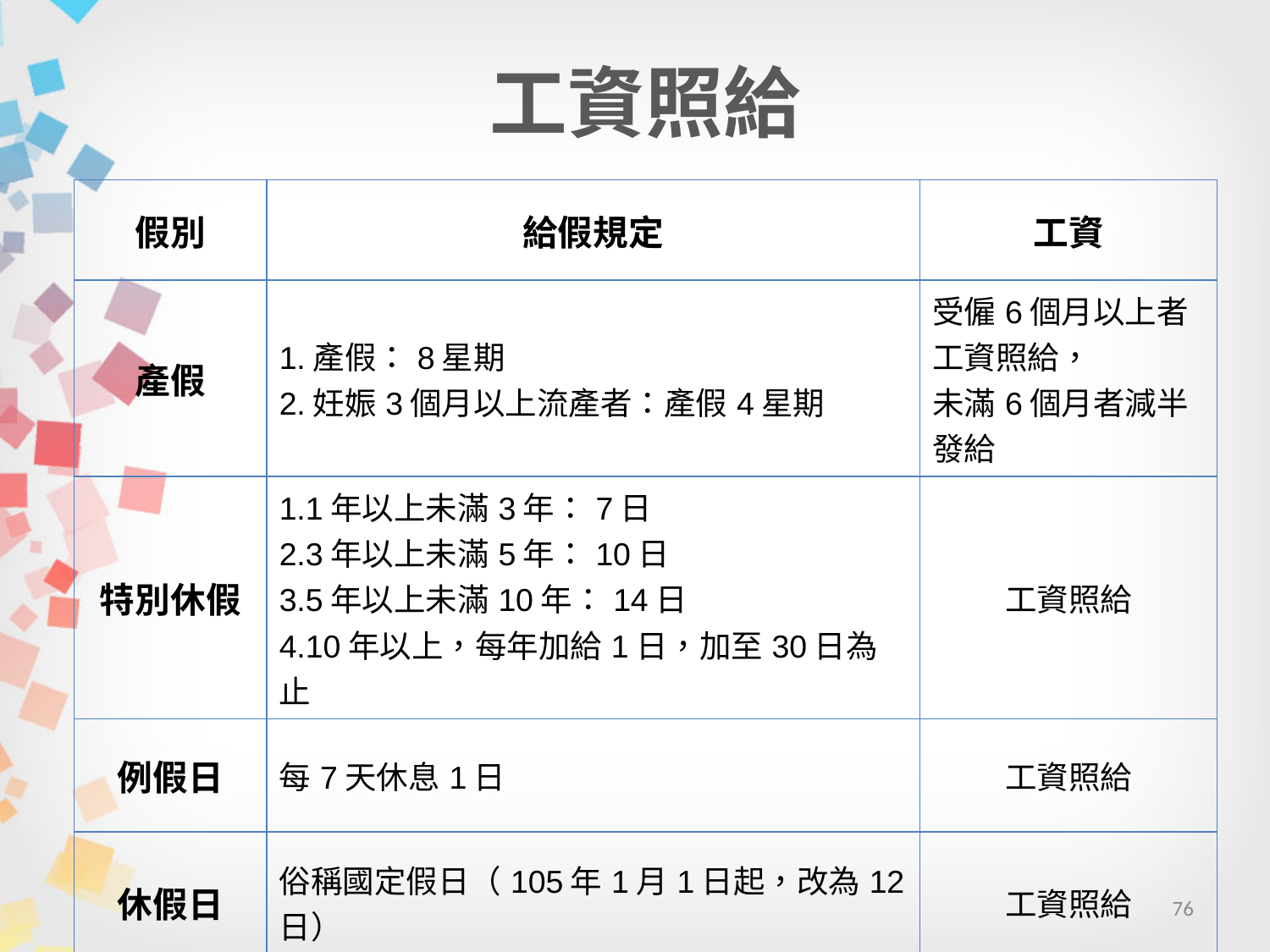

# 工資照給
| 假別 | 給假規定 | 工資 |
| --- | --- | --- |
| 產假 | 1.產假：8星期 2.妊娠3個月以上流產者：產假4星期 | 受僱6個月以上者工資照給， 未滿6個月者減半發給 |
| 特別休假 | 1.1年以上未滿3年：7日 2.3年以上未滿5年：10日 3.5年以上未滿10年：14日 4.10年以上，每年加給1日，加至30日為止 | 工資照給 |
| 例假日 | 每7天休息1日 | 工資照給 |
| 休假日 | 俗稱國定假日（105年1月1日起，改為12日） | 工資照給 |
76